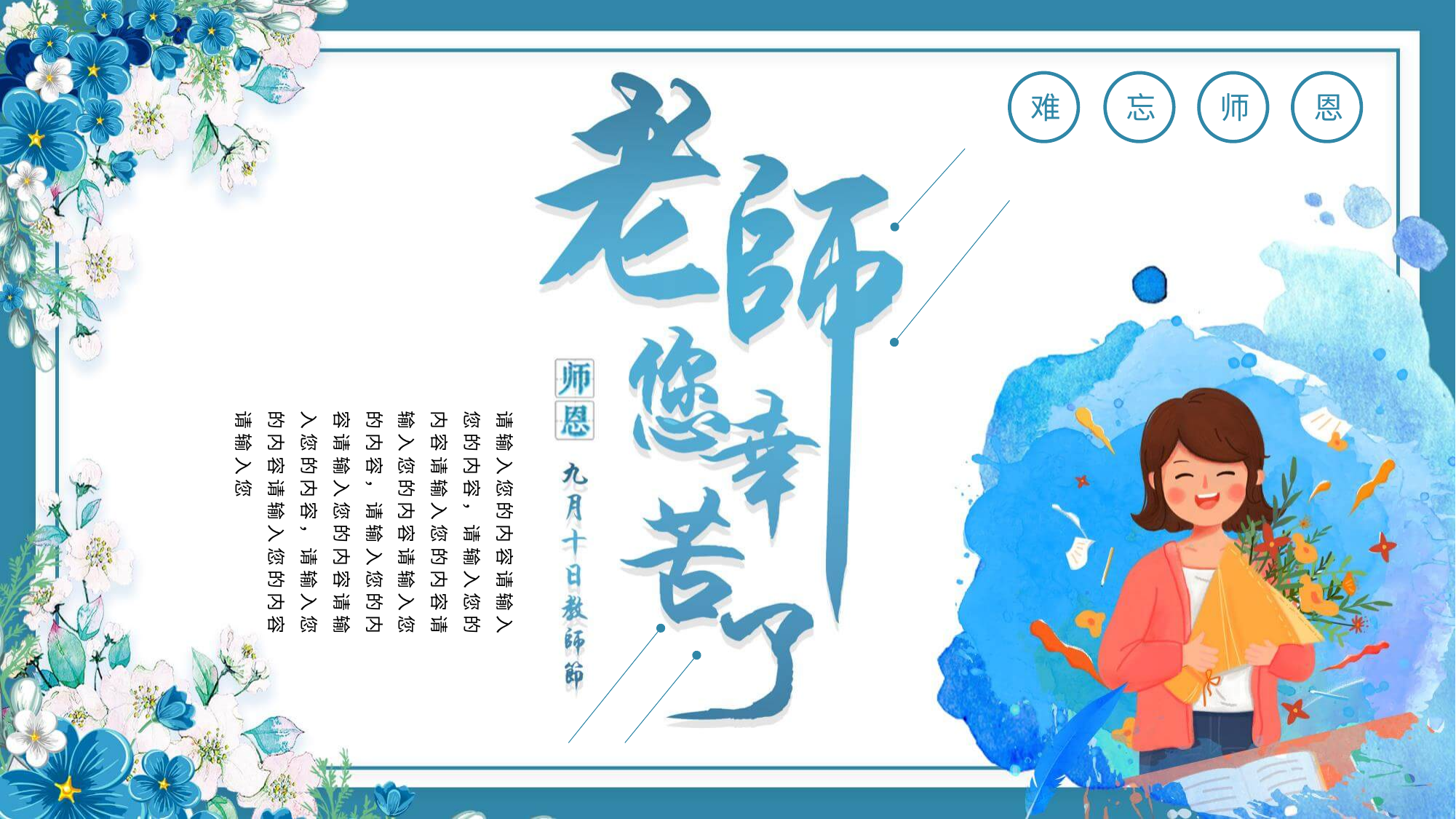

难
忘
师
恩
请输入您的内容请输入您的内容，请输入您的内容请输入您的内容请输入您的内容请输入您的内容，请输入您的内容请输入您的内容请输入您的内容，请输入您的内容请输入您的内容请输入您